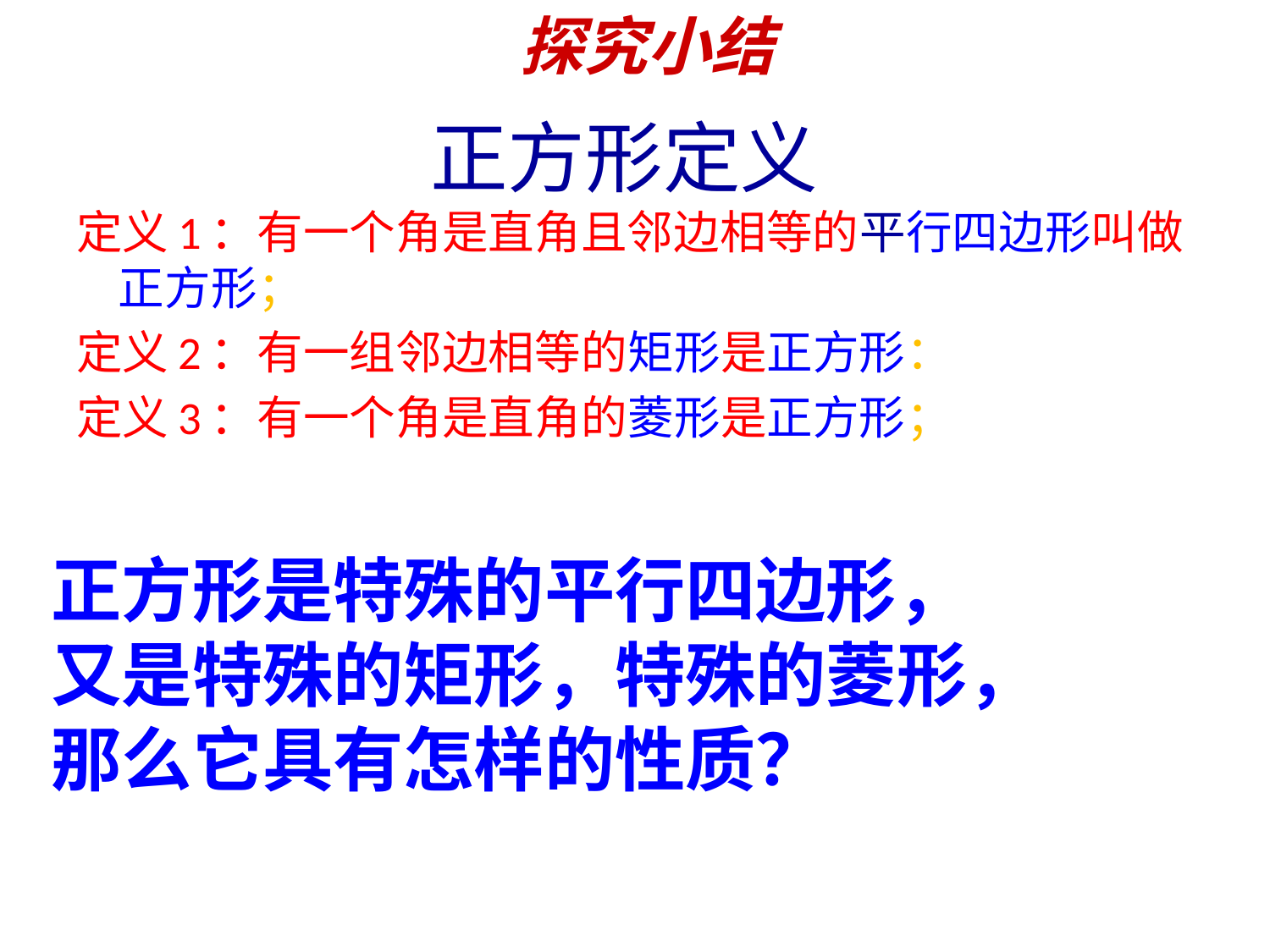

探究小结
# 正方形定义
定义1：有一个角是直角且邻边相等的平行四边形叫做正方形；
定义2：有一组邻边相等的矩形是正方形：
定义3：有一个角是直角的菱形是正方形；

正方形是特殊的平行四边形，
又是特殊的矩形，特殊的菱形，
那么它具有怎样的性质？